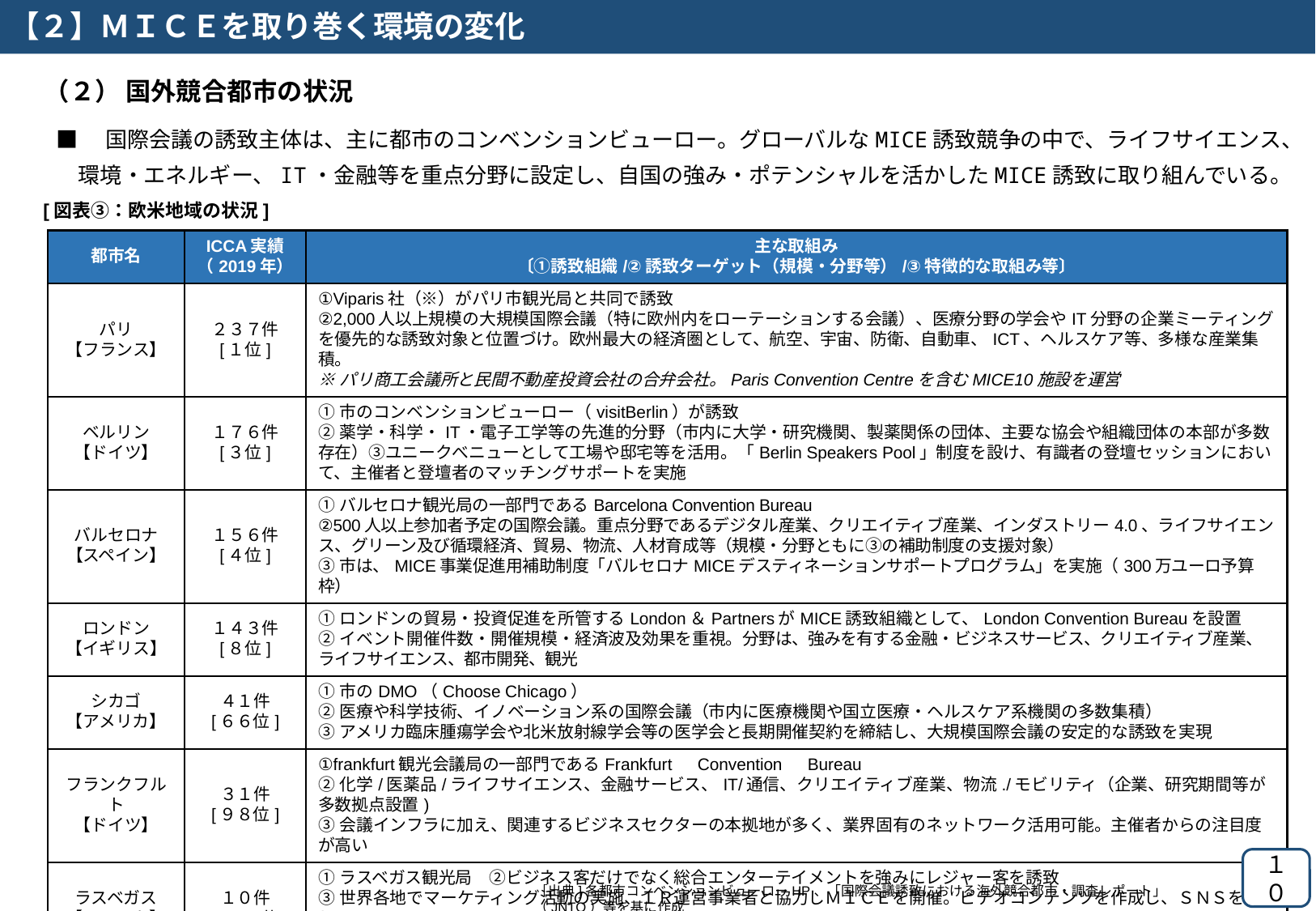

【２】ＭＩＣＥを取り巻く環境の変化
（２） 国外競合都市の状況
■　国際会議の誘致主体は、主に都市のコンベンションビューロー。グローバルなMICE誘致競争の中で、ライフサイエンス、
　環境・エネルギー、IT・金融等を重点分野に設定し、自国の強み・ポテンシャルを活かしたMICE誘致に取り組んでいる。
[図表③：欧米地域の状況]
| 都市名 | ICCA実績 （2019年） | 主な取組み 〔①誘致組織/②誘致ターゲット（規模・分野等）/③特徴的な取組み等〕 |
| --- | --- | --- |
| パリ 【フランス】 | ２３７件 [１位] | ①Viparis社（※）がパリ市観光局と共同で誘致 ②2,000人以上規模の大規模国際会議（特に欧州内をローテーションする会議）、医療分野の学会やIT分野の企業ミーティングを優先的な誘致対象と位置づけ。欧州最大の経済圏として、航空、宇宙、防衛、自動車、ICT、ヘルスケア等、多様な産業集積。 ※パリ商工会議所と民間不動産投資会社の合弁会社。Paris Convention Centreを含むMICE10施設を運営 |
| ベルリン 【ドイツ】 | １７６件 [３位] | ①市のコンベンションビューロー（visitBerlin）が誘致 ②薬学・科学・IT・電子工学等の先進的分野（市内に大学・研究機関、製薬関係の団体、主要な協会や組織団体の本部が多数存在）③ユニークべニューとして工場や邸宅等を活用。「Berlin Speakers Pool」制度を設け、有識者の登壇セッションにおいて、主催者と登壇者のマッチングサポートを実施 |
| バルセロナ 【スペイン】 | １５６件 [４位] | ①バルセロナ観光局の一部門であるBarcelona Convention Bureau ②500人以上参加者予定の国際会議。重点分野であるデジタル産業、クリエイティブ産業、インダストリー4.0、ライフサイエンス、グリーン及び循環経済、貿易、物流、人材育成等（規模・分野ともに③の補助制度の支援対象） ③市は、MICE事業促進用補助制度「バルセロナMICEデスティネーションサポートプログラム」を実施（300万ユーロ予算枠） |
| ロンドン 【イギリス】 | １４３件 [８位] | ①ロンドンの貿易・投資促進を所管するLondon＆PartnersがMICE誘致組織として、London Convention Bureauを設置 ②イベント開催件数・開催規模・経済波及効果を重視。分野は、強みを有する金融・ビジネスサービス、クリエイティブ産業、ライフサイエンス、都市開発、観光 |
| シカゴ 【アメリカ】 | ４１件 [６６位] | ①市のDMO（Choose Chicago） ②医療や科学技術、イノベーション系の国際会議（市内に医療機関や国立医療・ヘルスケア系機関の多数集積） ③アメリカ臨床腫瘍学会や北米放射線学会等の医学会と長期開催契約を締結し、大規模国際会議の安定的な誘致を実現 |
| フランクフルト 【ドイツ】 | ３１件 [９８位] | ①frankfurt観光会議局の一部門であるFrankfurt　Convention　Bureau ②化学/医薬品/ライフサイエンス、金融サービス、IT/通信、クリエイティブ産業、物流./モビリティ（企業、研究期間等が多数拠点設置) ③会議インフラに加え、関連するビジネスセクターの本拠地が多く、業界固有のネットワーク活用可能。主催者からの注目度が高い |
| ラスベガス 【アメリカ】 | １０件 [２６７位] | ①ラスベガス観光局　②ビジネス客だけでなく総合エンターテイメントを強みにレジャー客を誘致 ③世界各地でマーケティング活動の実施、ＩＲ運営事業者と協力しＭＩＣＥを開催。ビデオコンテンツを作成し、ＳＮＳを通じて 　全世界に公開、業界イベントへ出向き誘致を実現 |
１０
［出典]各都市コンベンションビューローHP、「国際会議誘致における海外競合都市・調査レポート」（JNTO）等を基に作成